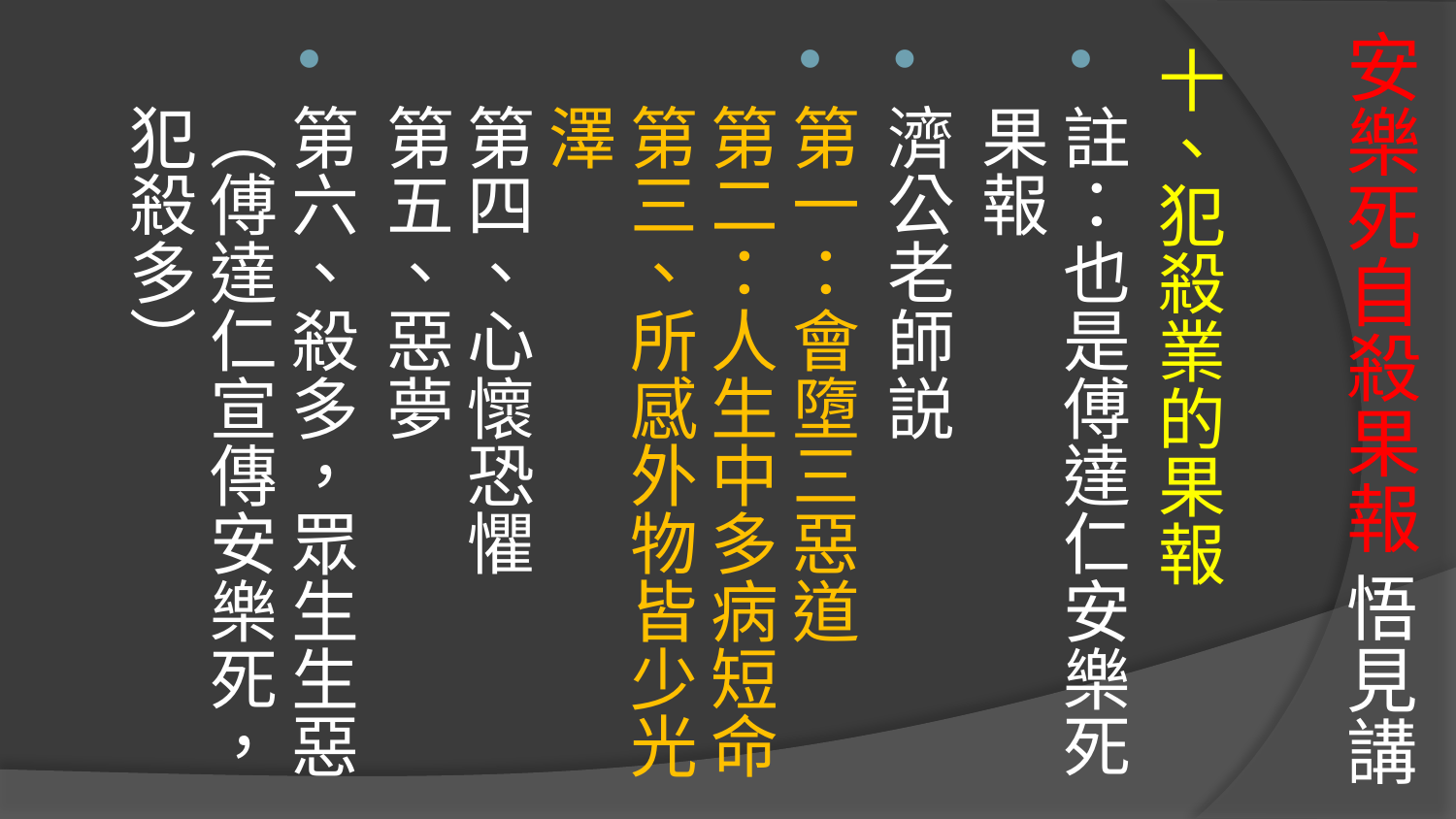

# 安樂死自殺果報 悟見講
十、犯殺業的果報
註：也是傅達仁安樂死果報
濟公老師説
第一：會墮三惡道
第二：人生中多病短命
第三、所感外物皆少光澤
第四、心懷恐懼
第五、惡夢
第六、殺多，眾生生惡（傅達仁宣傳安樂死，犯殺多）